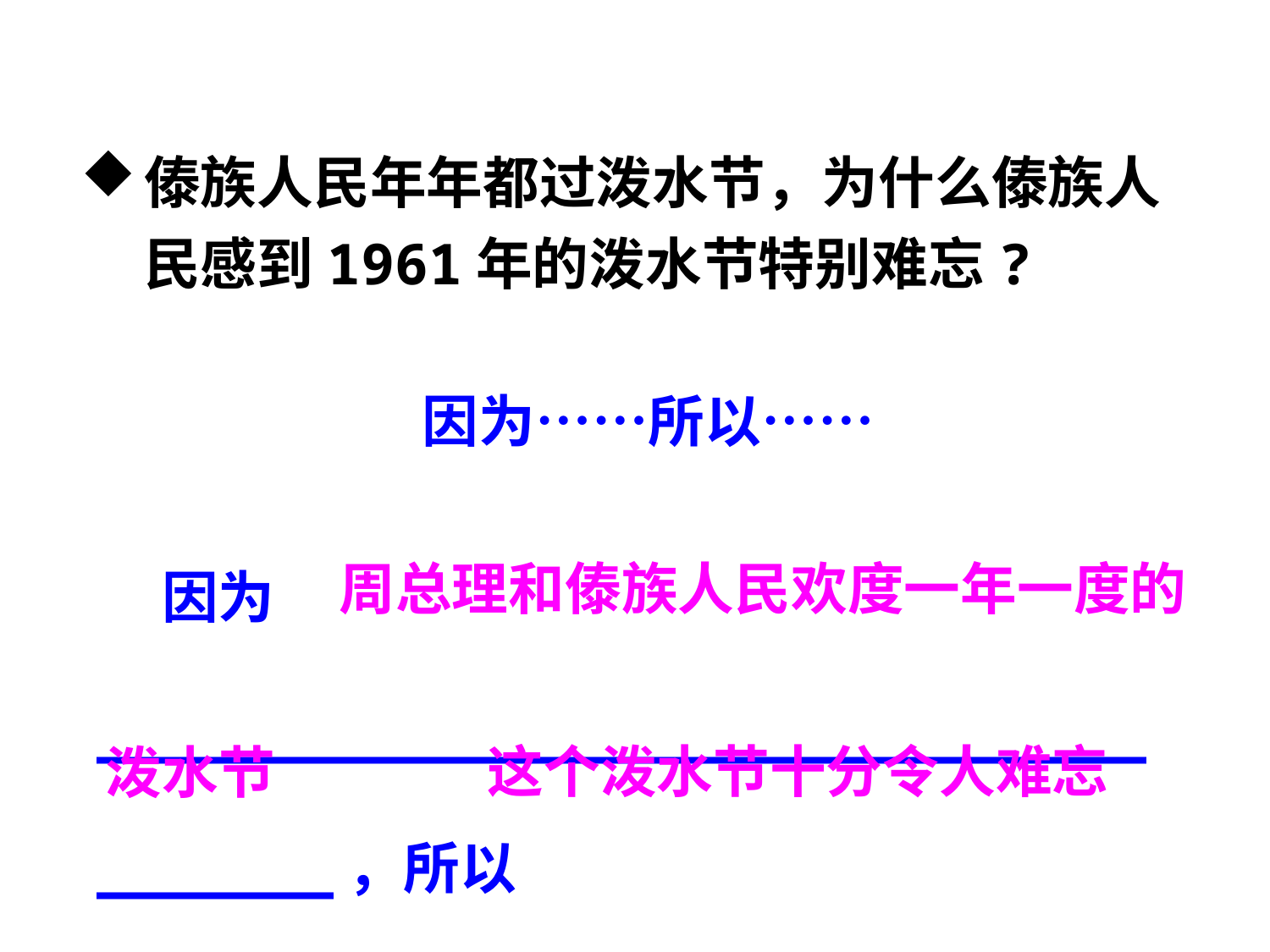

傣族人民年年都过泼水节，为什么傣族人民感到1961年的泼水节特别难忘?
因为……所以……
    因为_______________________________
_______，所以_______________________。
周总理和傣族人民欢度一年一度的
这个泼水节十分令人难忘
泼水节